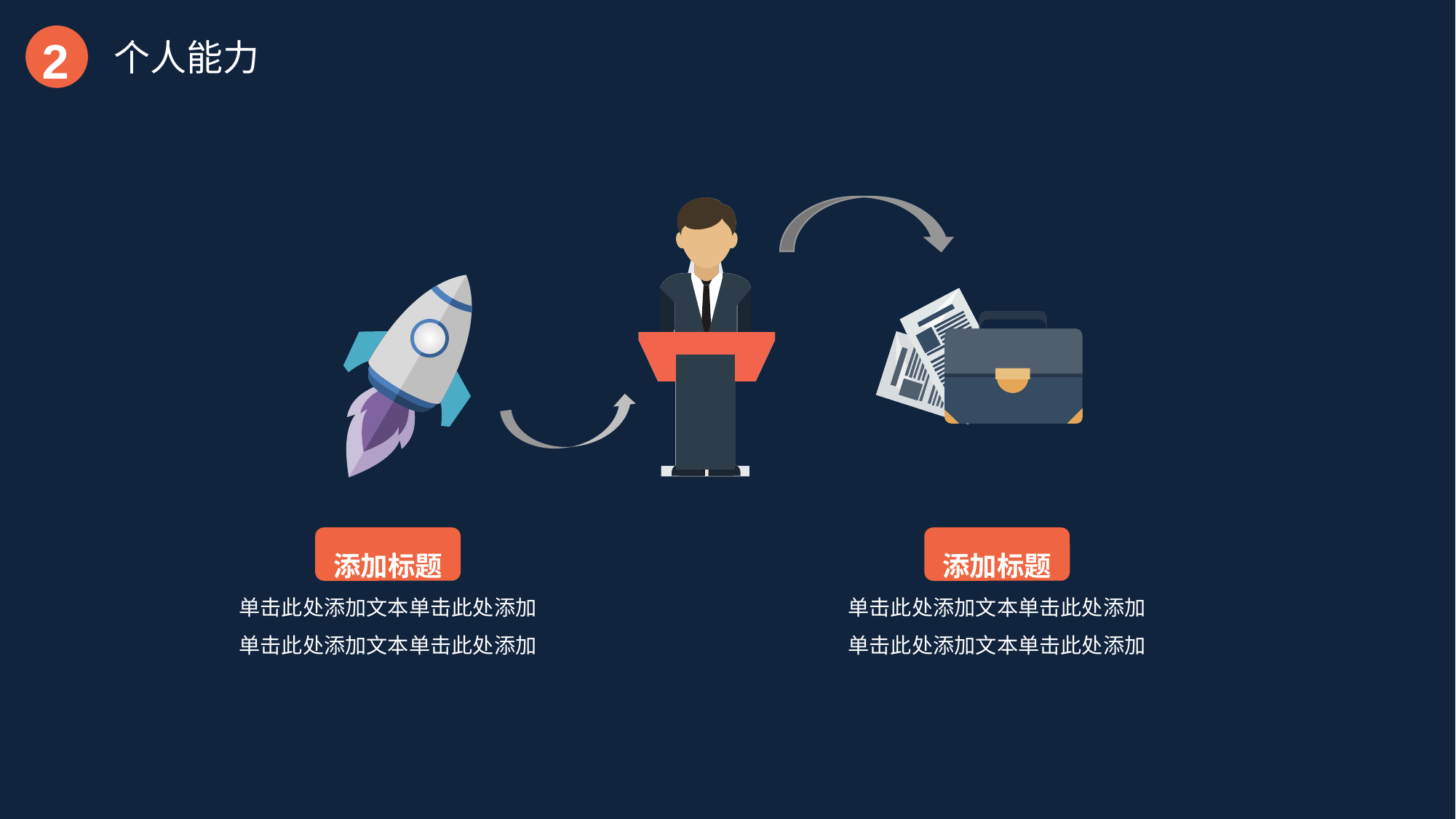

2

个人能力

添加标题
单击此处添加文本单击此处添加
单击此处添加文本单击此处添加

添加标题
单击此处添加文本单击此处添加
单击此处添加文本单击此处添加